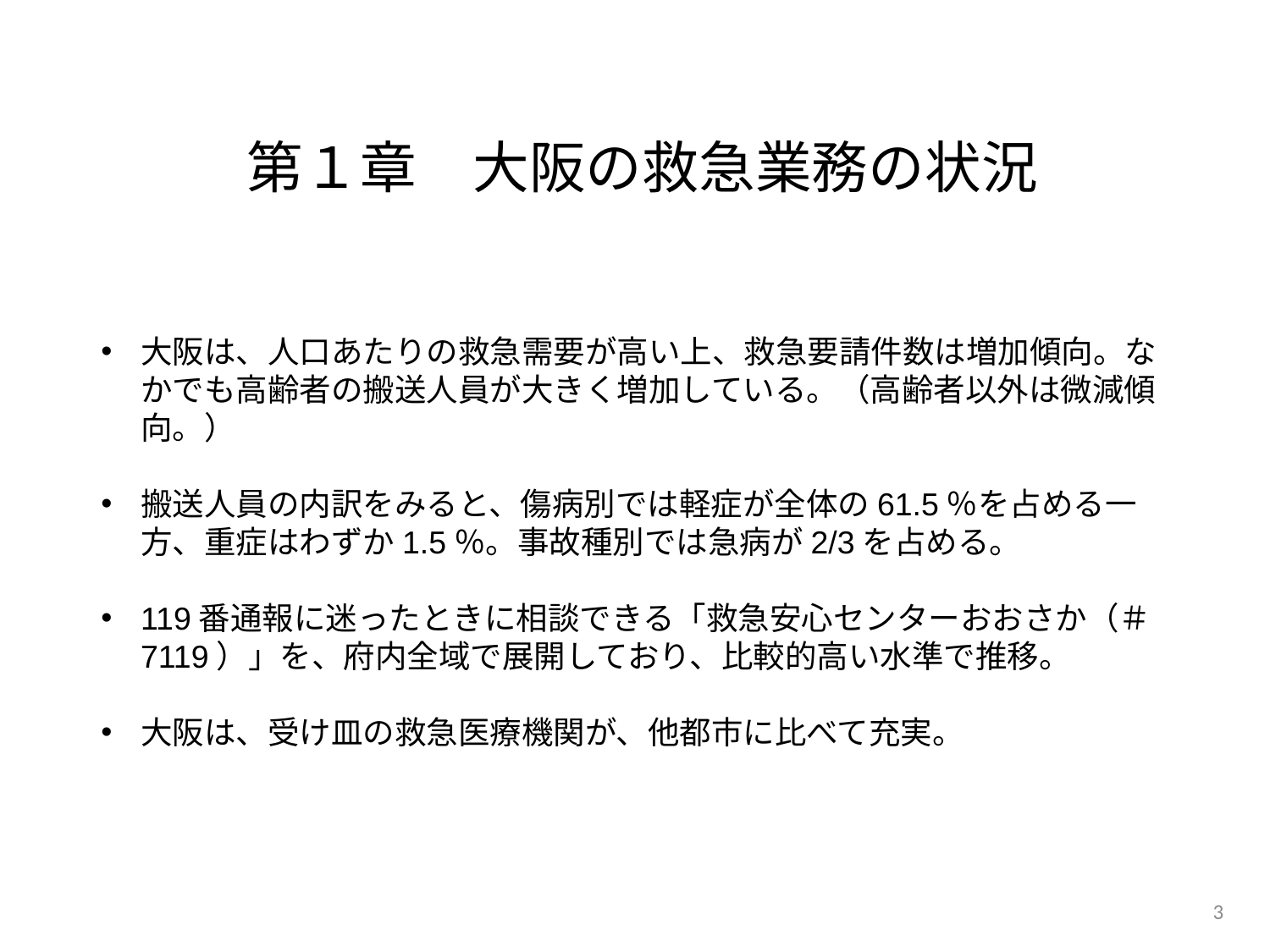

第１章　大阪の救急業務の状況
大阪は、人口あたりの救急需要が高い上、救急要請件数は増加傾向。なかでも高齢者の搬送人員が大きく増加している。（高齢者以外は微減傾向。）

搬送人員の内訳をみると、傷病別では軽症が全体の61.5％を占める一方、重症はわずか1.5％。事故種別では急病が2/3を占める。

119番通報に迷ったときに相談できる「救急安心センターおおさか（＃7119）」を、府内全域で展開しており、比較的高い水準で推移。

大阪は、受け皿の救急医療機関が、他都市に比べて充実。
3